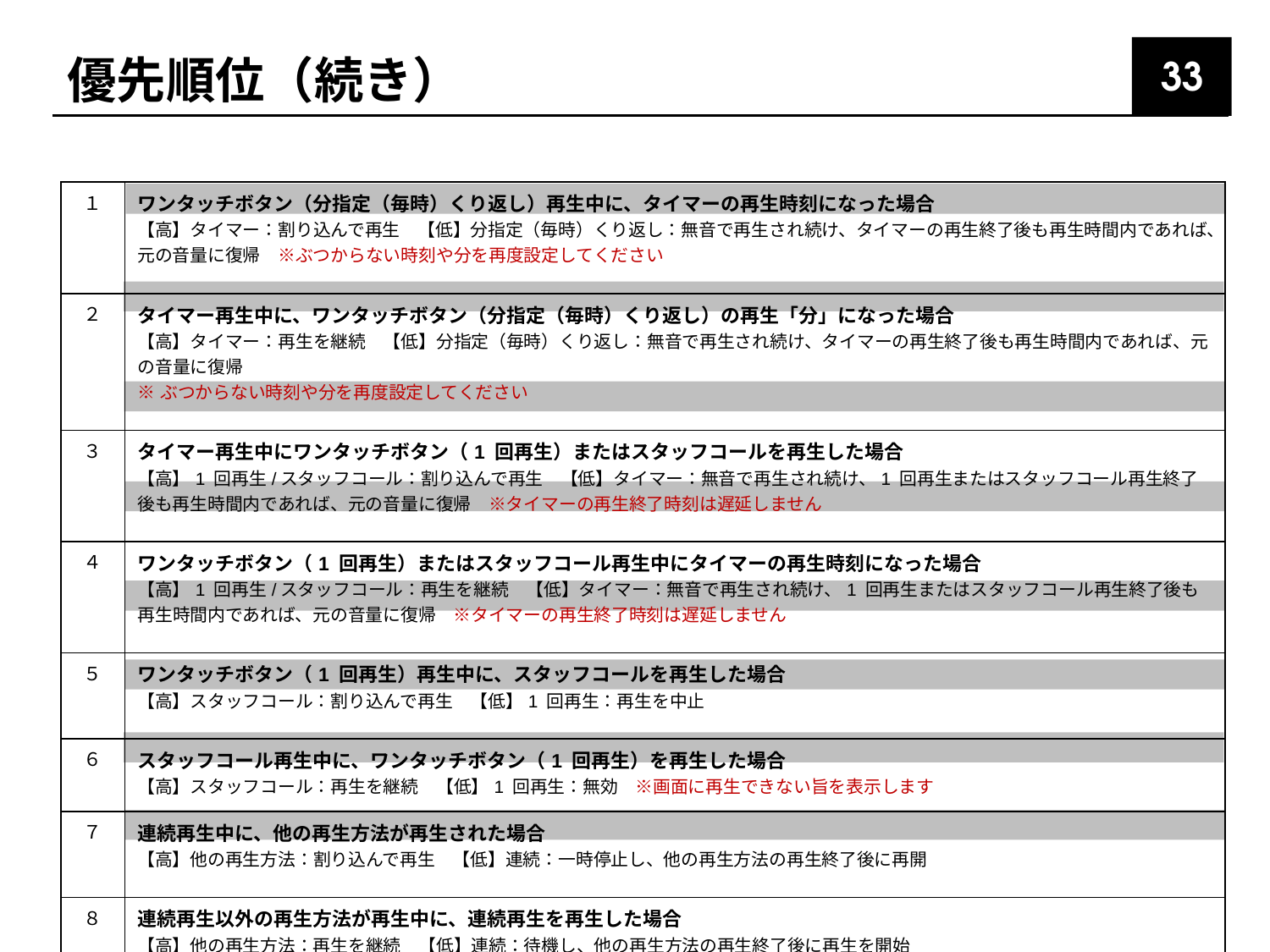

優先順位（続き）
33
| １ | ワンタッチボタン（分指定（毎時）くり返し）再生中に、タイマーの再生時刻になった場合 【高】タイマー：割り込んで再生　【低】分指定（毎時）くり返し：無音で再生され続け、タイマーの再生終了後も再生時間内であれば、元の音量に復帰　※ぶつからない時刻や分を再度設定してください |
| --- | --- |
| ２ | タイマー再生中に、ワンタッチボタン（分指定（毎時）くり返し）の再生「分」になった場合 【高】タイマー：再生を継続　【低】分指定（毎時）くり返し：無音で再生され続け、タイマーの再生終了後も再生時間内であれば、元の音量に復帰　 ※ぶつからない時刻や分を再度設定してください |
| ３ | タイマー再生中にワンタッチボタン（1 回再生）またはスタッフコールを再生した場合 【高】1 回再生/スタッフコール：割り込んで再生　【低】タイマー：無音で再生され続け、1 回再生またはスタッフコール再生終了後も再生時間内であれば、元の音量に復帰　※タイマーの再生終了時刻は遅延しません |
| ４ | ワンタッチボタン（1 回再生）またはスタッフコール再生中にタイマーの再生時刻になった場合 【高】1 回再生/スタッフコール：再生を継続　【低】タイマー：無音で再生され続け、1 回再生またはスタッフコール再生終了後も再生時間内であれば、元の音量に復帰　※タイマーの再生終了時刻は遅延しません |
| ５ | ワンタッチボタン（1 回再生）再生中に、スタッフコールを再生した場合 【高】スタッフコール：割り込んで再生　【低】1 回再生：再生を中止 |
| ６ | スタッフコール再生中に、ワンタッチボタン（1 回再生）を再生した場合 【高】スタッフコール：再生を継続　【低】1 回再生：無効　※画面に再生できない旨を表示します |
| ７ | 連続再生中に、他の再生方法が再生された場合 【高】他の再生方法：割り込んで再生　【低】連続：一時停止し、他の再生方法の再生終了後に再開 |
| ８ | 連続再生以外の再生方法が再生中に、連続再生を再生した場合 【高】他の再生方法：再生を継続　【低】連続：待機し、他の再生方法の再生終了後に再生を開始 |